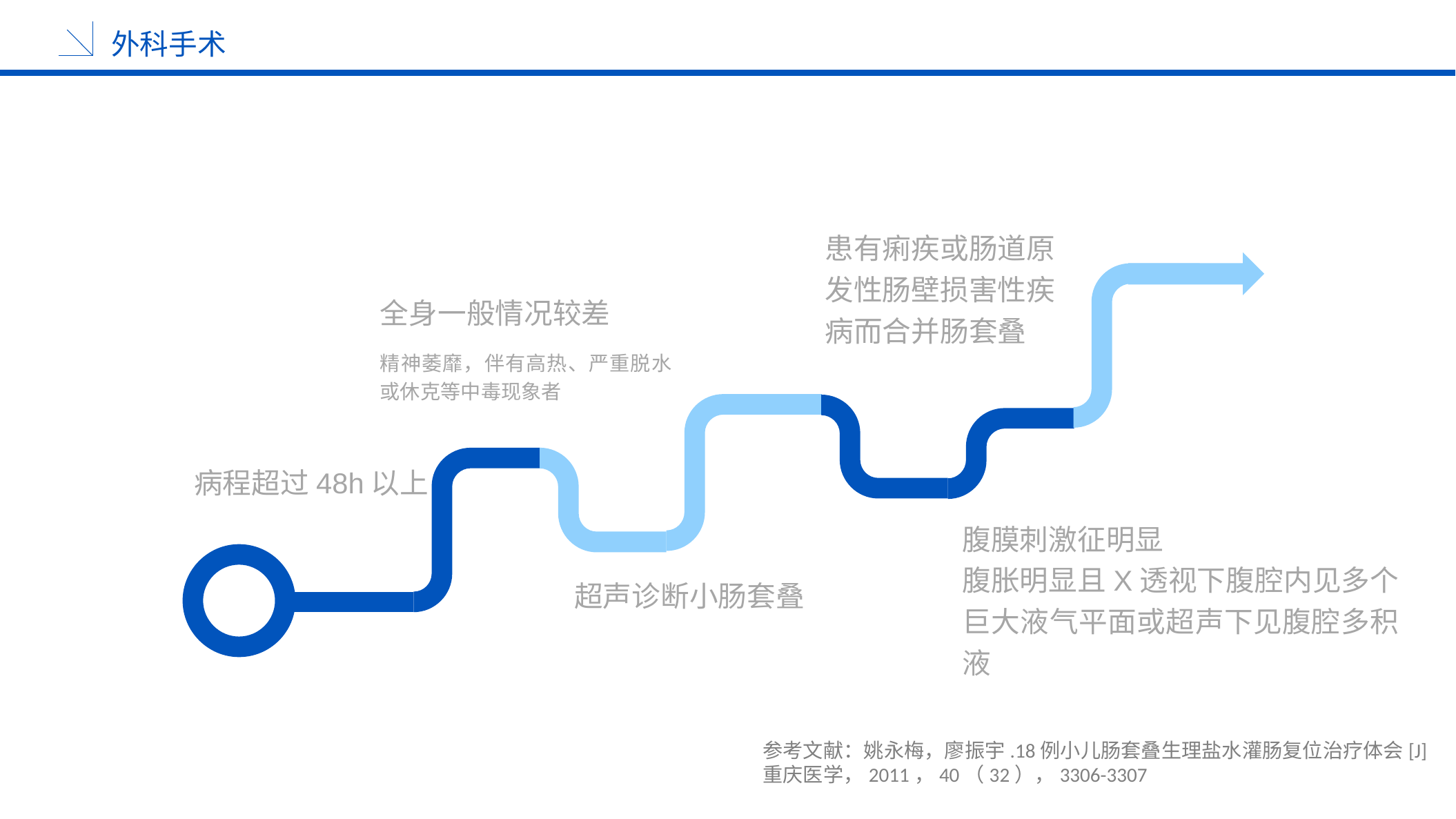

外科手术
患有痢疾或肠道原发性肠壁损害性疾病而合并肠套叠

全身一般情况较差
精神萎靡，伴有高热、严重脱水或休克等中毒现象者

病程超过48h以上
腹膜刺激征明显

腹胀明显且X透视下腹腔内见多个巨大液气平面或超声下见腹腔多积液

超声诊断小肠套叠

参考文献：姚永梅，廖振宇.18例小儿肠套叠生理盐水灌肠复位治疗体会[J]重庆医学，2011，40（32），3306-3307